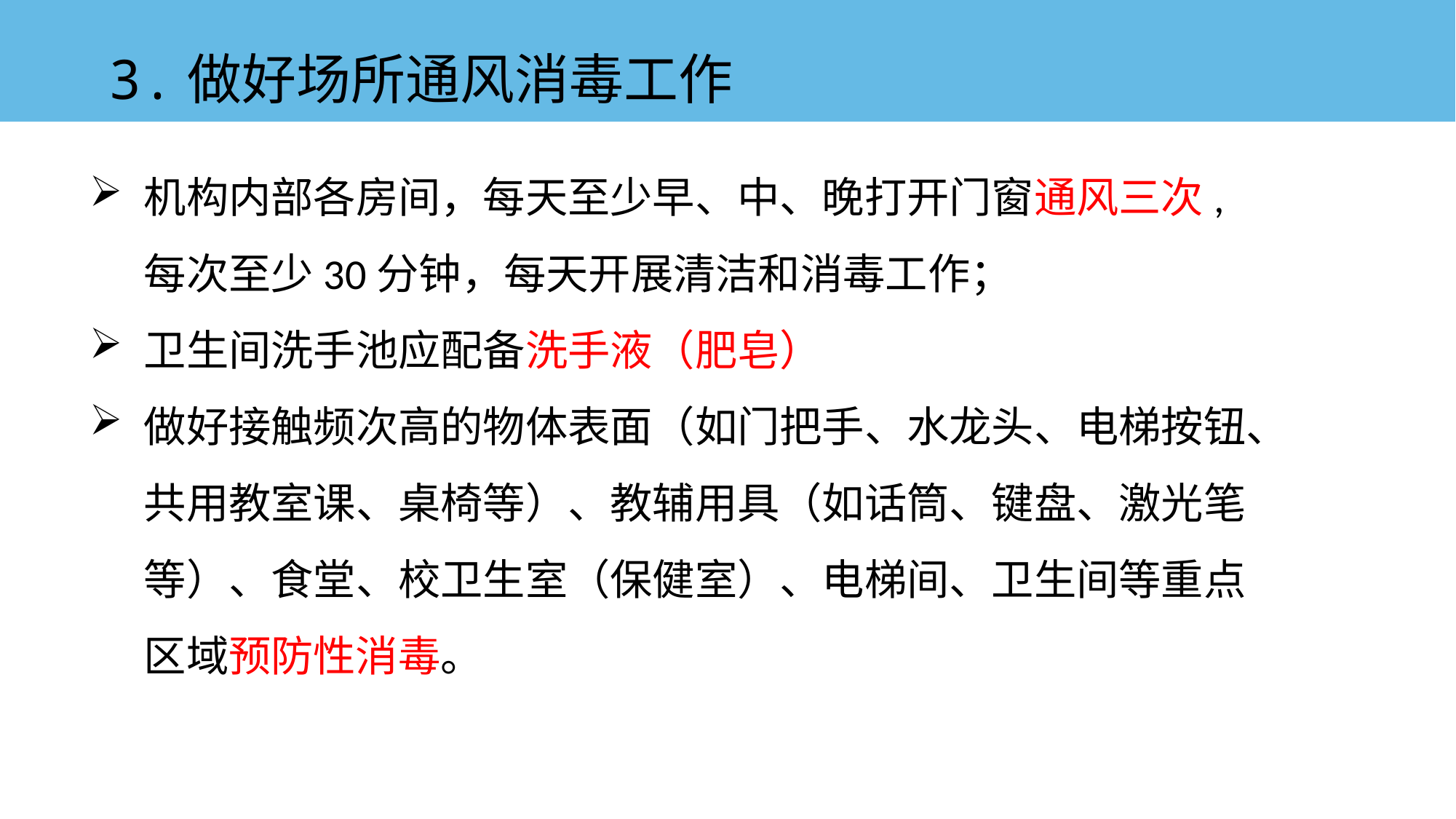

3.做好场所通风消毒工作

机构内部各房间，每天至少早、中、晚打开门窗通风三次, 每次至少30分钟，每天开展清洁和消毒工作；
卫生间洗手池应配备洗手液（肥皂）
做好接触频次高的物体表面（如门把手、水龙头、电梯按钮、共用教室课、桌椅等）、教辅用具（如话筒、键盘、激光笔等）、食堂、校卫生室（保健室）、电梯间、卫生间等重点区域预防性消毒。